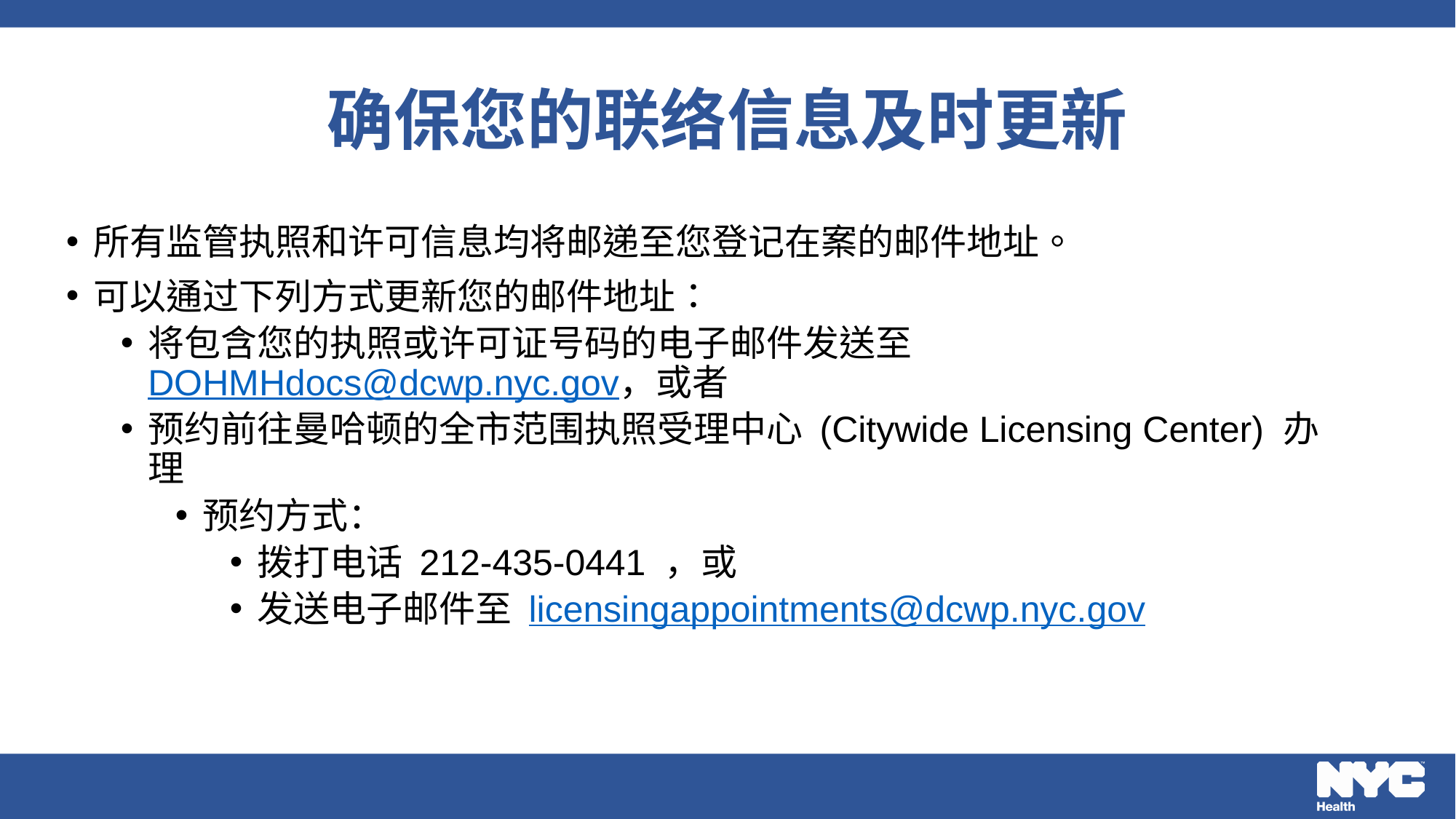

# 确保您的联络信息及时更新
所有监管执照和许可信息均将邮递至您登记在案的邮件地址。
可以通过下列方式更新您的邮件地址：
将包含您的执照或许可证号码的电子邮件发送至 DOHMHdocs@dcwp.nyc.gov，或者
预约前往曼哈顿的全市范围执照受理中心 (Citywide Licensing Center) 办理
预约方式：
拨打电话 212-435-0441 ，或
发送电子邮件至 licensingappointments@dcwp.nyc.gov